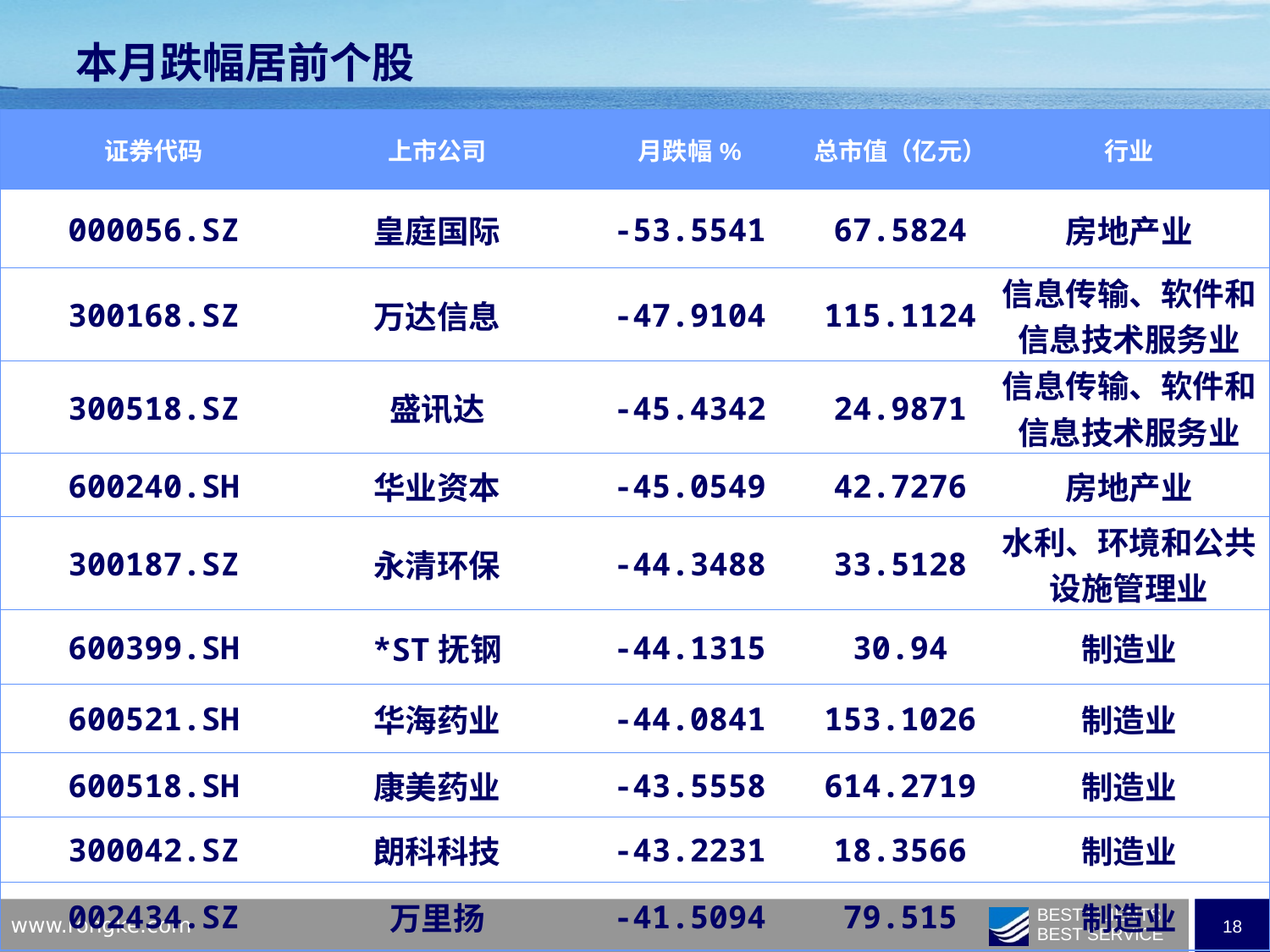

本月跌幅居前个股
| 证券代码 | 上市公司 | 月跌幅% | 总市值（亿元） | 行业 |
| --- | --- | --- | --- | --- |
| 000056.SZ | 皇庭国际 | -53.5541 | 67.5824 | 房地产业 |
| 300168.SZ | 万达信息 | -47.9104 | 115.1124 | 信息传输、软件和信息技术服务业 |
| 300518.SZ | 盛讯达 | -45.4342 | 24.9871 | 信息传输、软件和信息技术服务业 |
| 600240.SH | 华业资本 | -45.0549 | 42.7276 | 房地产业 |
| 300187.SZ | 永清环保 | -44.3488 | 33.5128 | 水利、环境和公共设施管理业 |
| 600399.SH | \*ST抚钢 | -44.1315 | 30.94 | 制造业 |
| 600521.SH | 华海药业 | -44.0841 | 153.1026 | 制造业 |
| 600518.SH | 康美药业 | -43.5558 | 614.2719 | 制造业 |
| 300042.SZ | 朗科科技 | -43.2231 | 18.3566 | 制造业 |
| 002434.SZ | 万里扬 | -41.5094 | 79.515 | 制造业 |
|  |  |  |  |  |